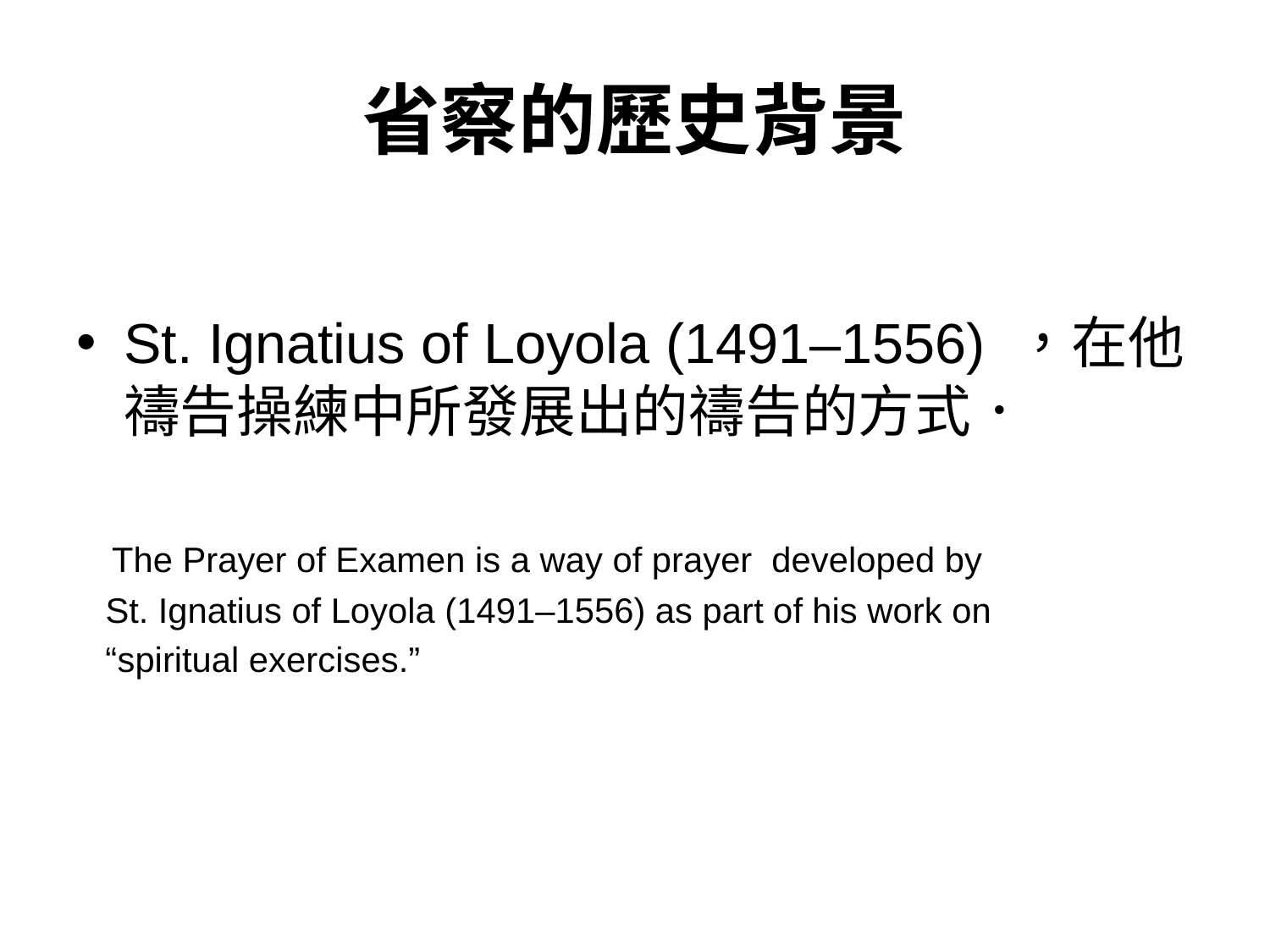

# 省察的歷史背景

St. Ignatius of Loyola (1491–1556) ，在他禱告操練中所發展出的禱告的方式．

   The Prayer of Examen is a way of prayer  developed by
   St. Ignatius of Loyola (1491–1556) as part of his work on
   “spiritual exercises.”